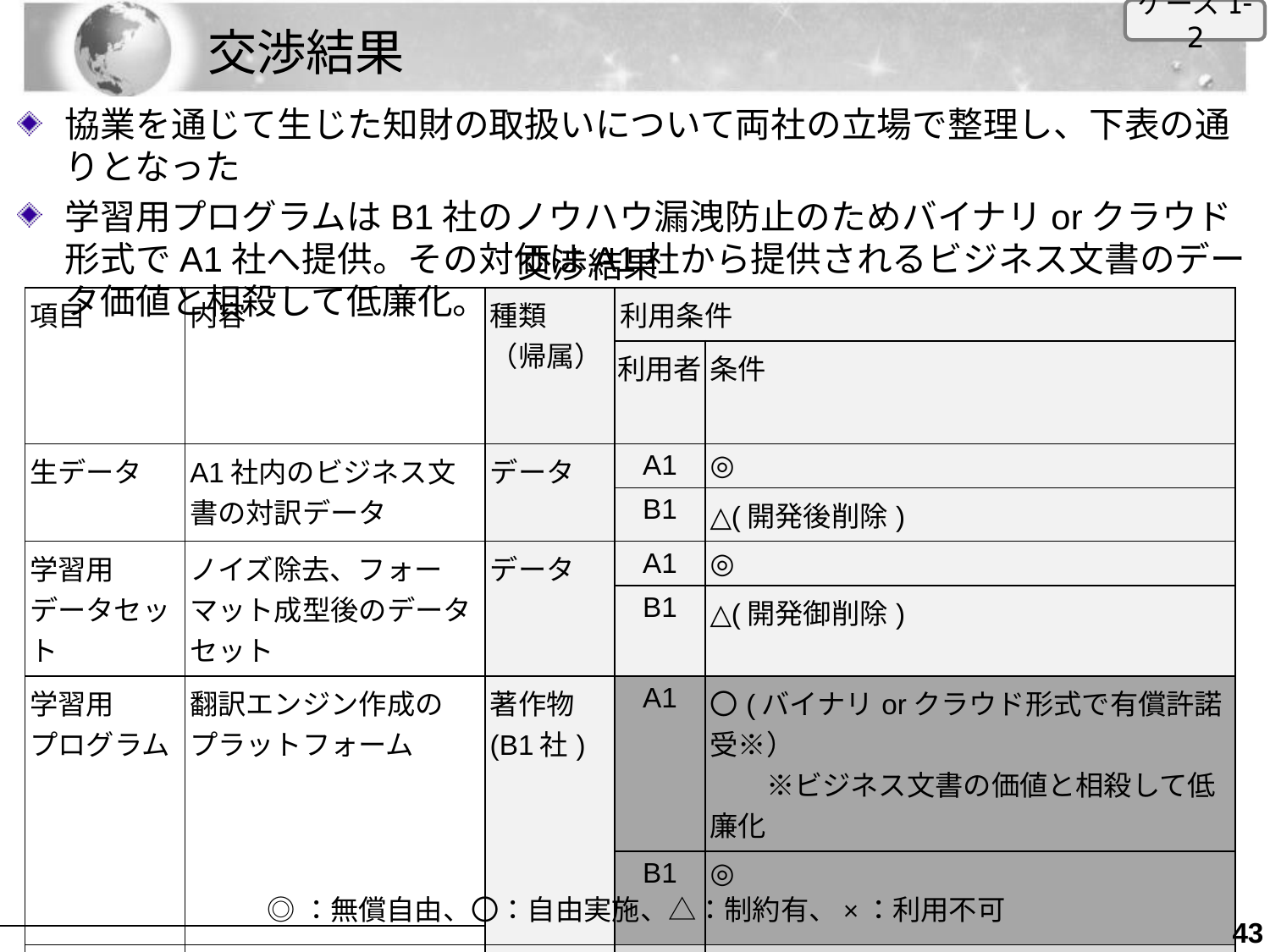

ケース1-2
# 交渉結果
協業を通じて生じた知財の取扱いについて両社の立場で整理し、下表の通りとなった
学習用プログラムはB1社のノウハウ漏洩防止のためバイナリorクラウド形式でA1社へ提供。その対価はA1社から提供されるビジネス文書のデータ価値と相殺して低廉化。

交渉結果
| 項目 | 内容 | 種類 （帰属） | 利用条件 |  |
| --- | --- | --- | --- | --- |
|  |  |  | 利用者 | 条件 |
| 生データ | A1社内のビジネス文書の対訳データ | データ | A1 | ◎ |
|  |  |  | B1 | △(開発後削除) |
| 学習用 データセット | ノイズ除去、フォーマット成型後のデータセット | データ | A1 | ◎ |
|  |  |  | B1 | △(開発御削除) |
| 学習用 プログラム | 翻訳エンジン作成の プラットフォーム | 著作物(B1社) | A1 | 〇(バイナリorクラウド形式で有償許諾受※） 　　※ビジネス文書の価値と相殺して低廉化 |
|  |  |  | B1 | ◎ |
| 学習済 モデル | 翻訳エンジンのこと （推論プログラム含む、著作権保護対象） | 著作物(双方) | A1 | ◎（A1社作成版） |
|  |  |  | B1 | ◎（B1社作成版） |
| ノウハウ | 高精度の翻訳エンジンを作成する方法、コツ | 秘密情報 (双方) | 双方 | ◎（それぞれ） |
◎：無償自由、〇：自由実施、△：制約有、×：利用不可
43